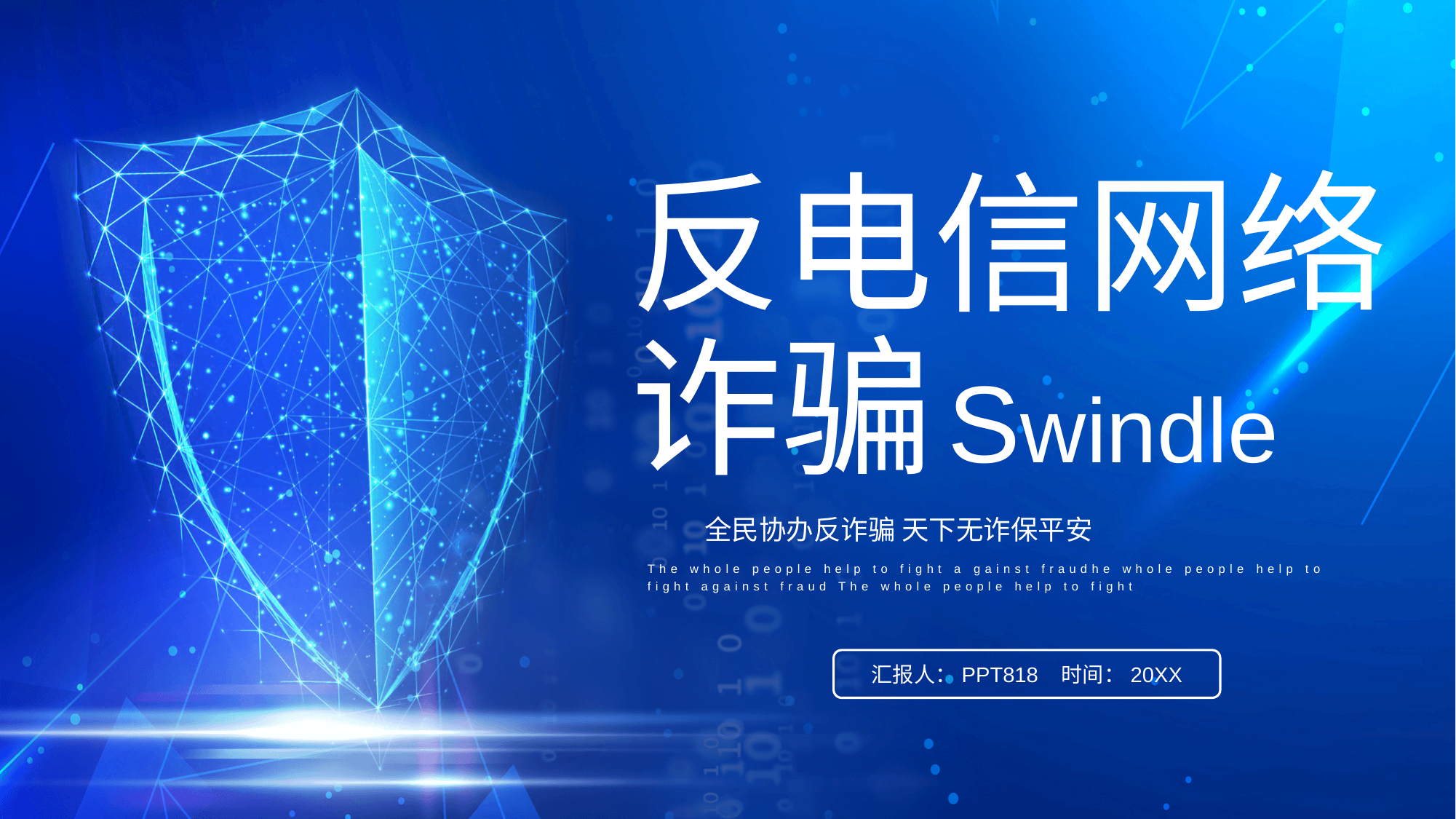

反电信网络诈骗
Swindle
全民协办反诈骗 天下无诈保平安
The whole people help to fight a gainst fraudhe whole people help to
fight against fraud The whole people help to fight
汇报人：PPT818   时间：20XX